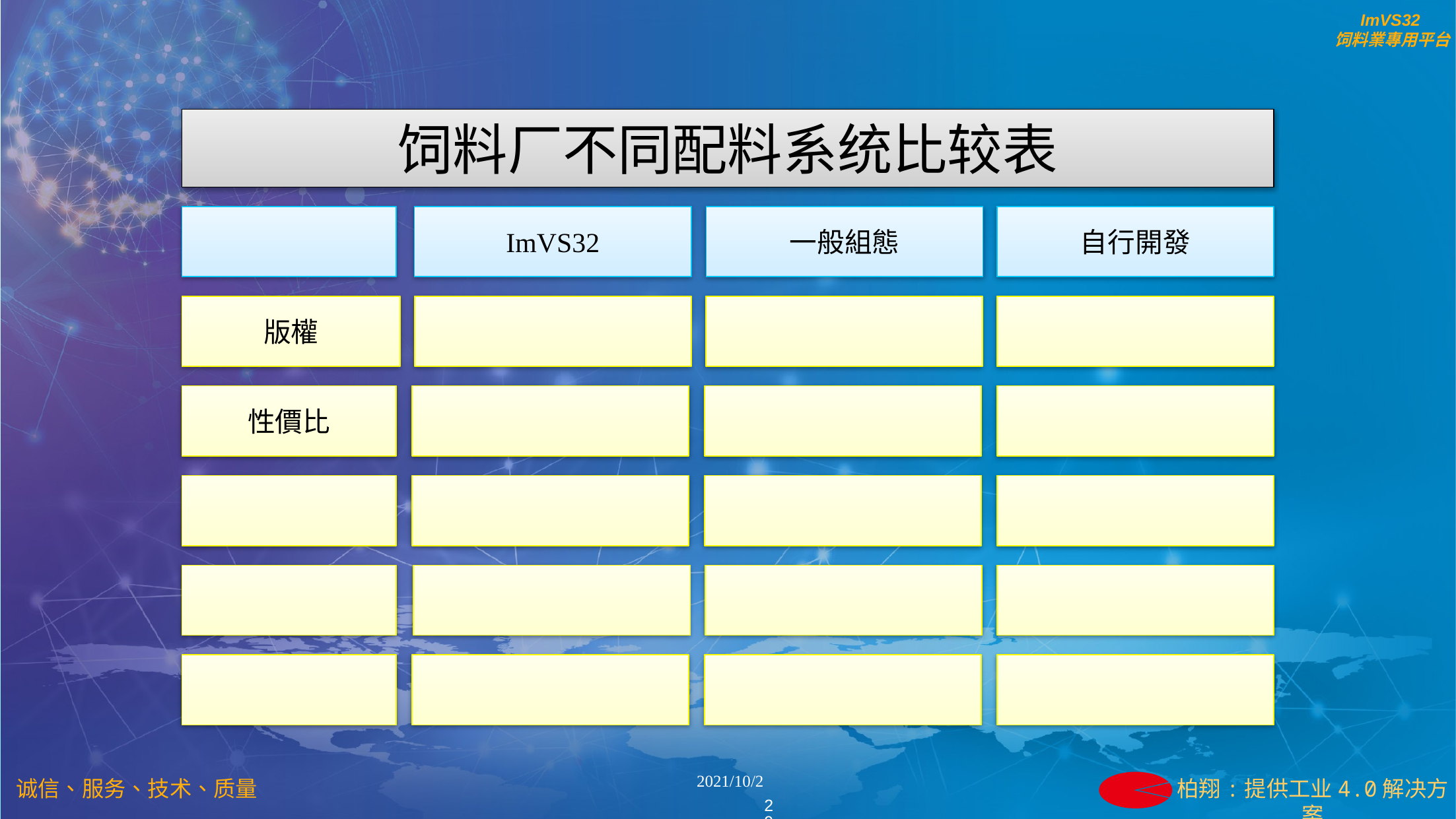

饲料厂不同配料系统比较表

ImVS32
一般組態
自行開發
版權

性價比

29